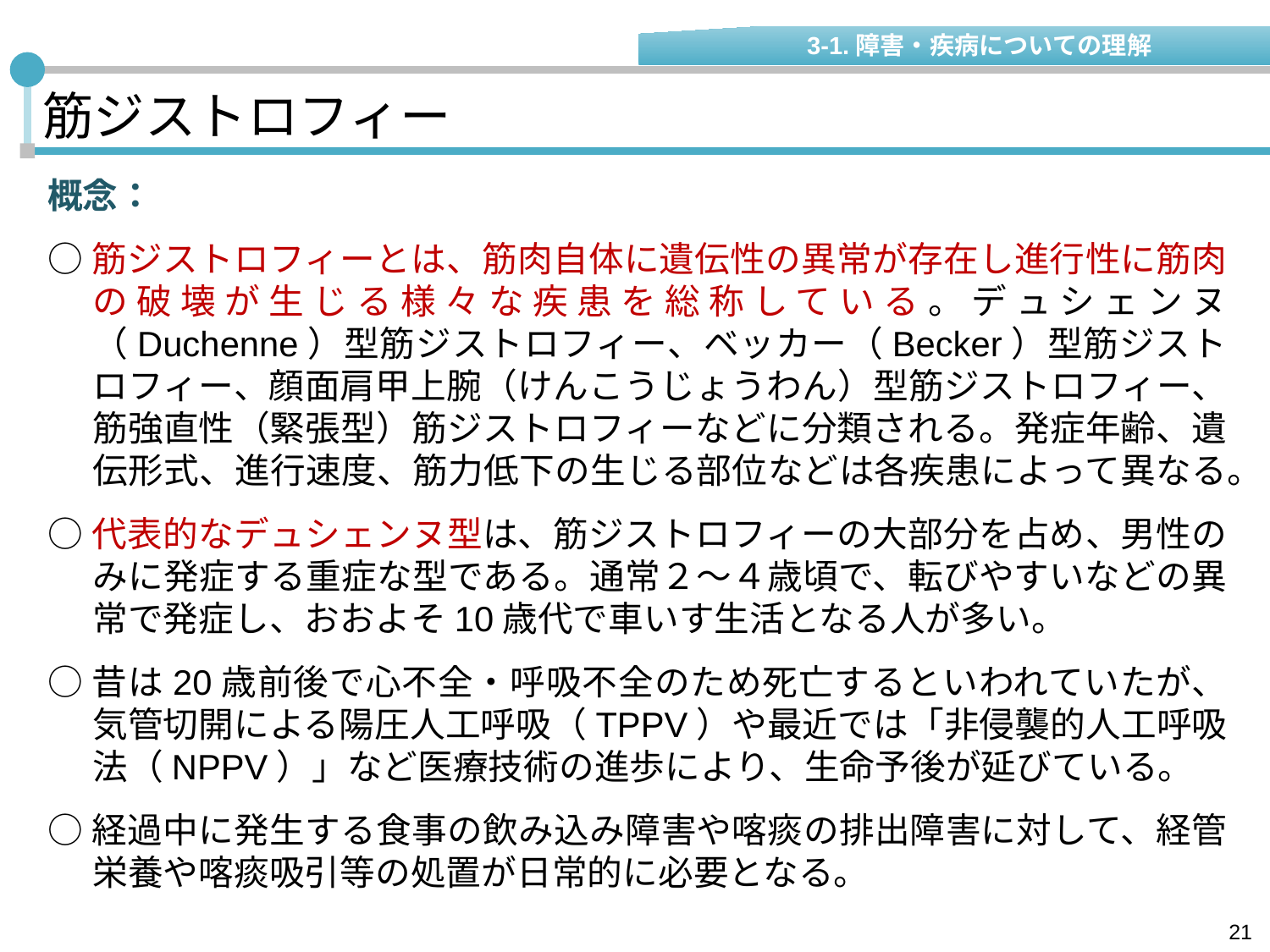

3-1.障害・疾病についての理解
# 筋ジストロフィー
概念：
○筋ジストロフィーとは、筋肉自体に遺伝性の異常が存在し進行性に筋肉の破壊が生じる様々な疾患を総称している。デュシェンヌ（Duchenne）型筋ジストロフィー、ベッカー（Becker）型筋ジストロフィー、顔面肩甲上腕（けんこうじょうわん）型筋ジストロフィー、筋強直性（緊張型）筋ジストロフィーなどに分類される。発症年齢、遺伝形式、進行速度、筋力低下の生じる部位などは各疾患によって異なる。
○代表的なデュシェンヌ型は、筋ジストロフィーの大部分を占め、男性のみに発症する重症な型である。通常２～４歳頃で、転びやすいなどの異常で発症し、おおよそ10歳代で車いす生活となる人が多い。
○昔は20歳前後で心不全・呼吸不全のため死亡するといわれていたが、気管切開による陽圧人工呼吸（TPPV）や最近では「非侵襲的人工呼吸法（NPPV）」など医療技術の進歩により、生命予後が延びている。
○経過中に発生する食事の飲み込み障害や喀痰の排出障害に対して、経管栄養や喀痰吸引等の処置が日常的に必要となる。
21